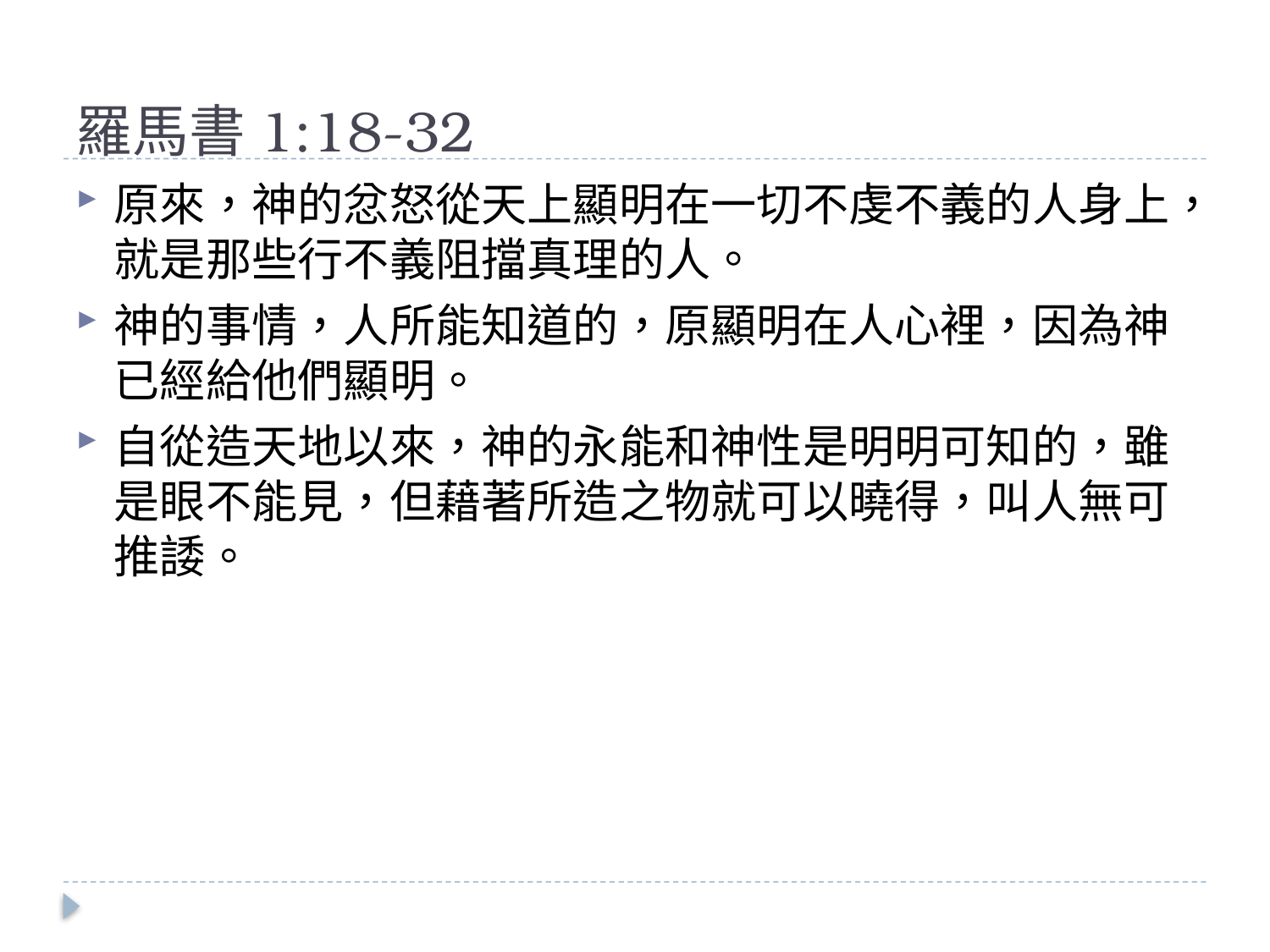

# 羅馬書1:18-32
原來，神的忿怒從天上顯明在一切不虔不義的人身上，就是那些行不義阻擋真理的人。
神的事情，人所能知道的，原顯明在人心裡，因為神已經給他們顯明。
自從造天地以來，神的永能和神性是明明可知的，雖是眼不能見，但藉著所造之物就可以曉得，叫人無可推諉。